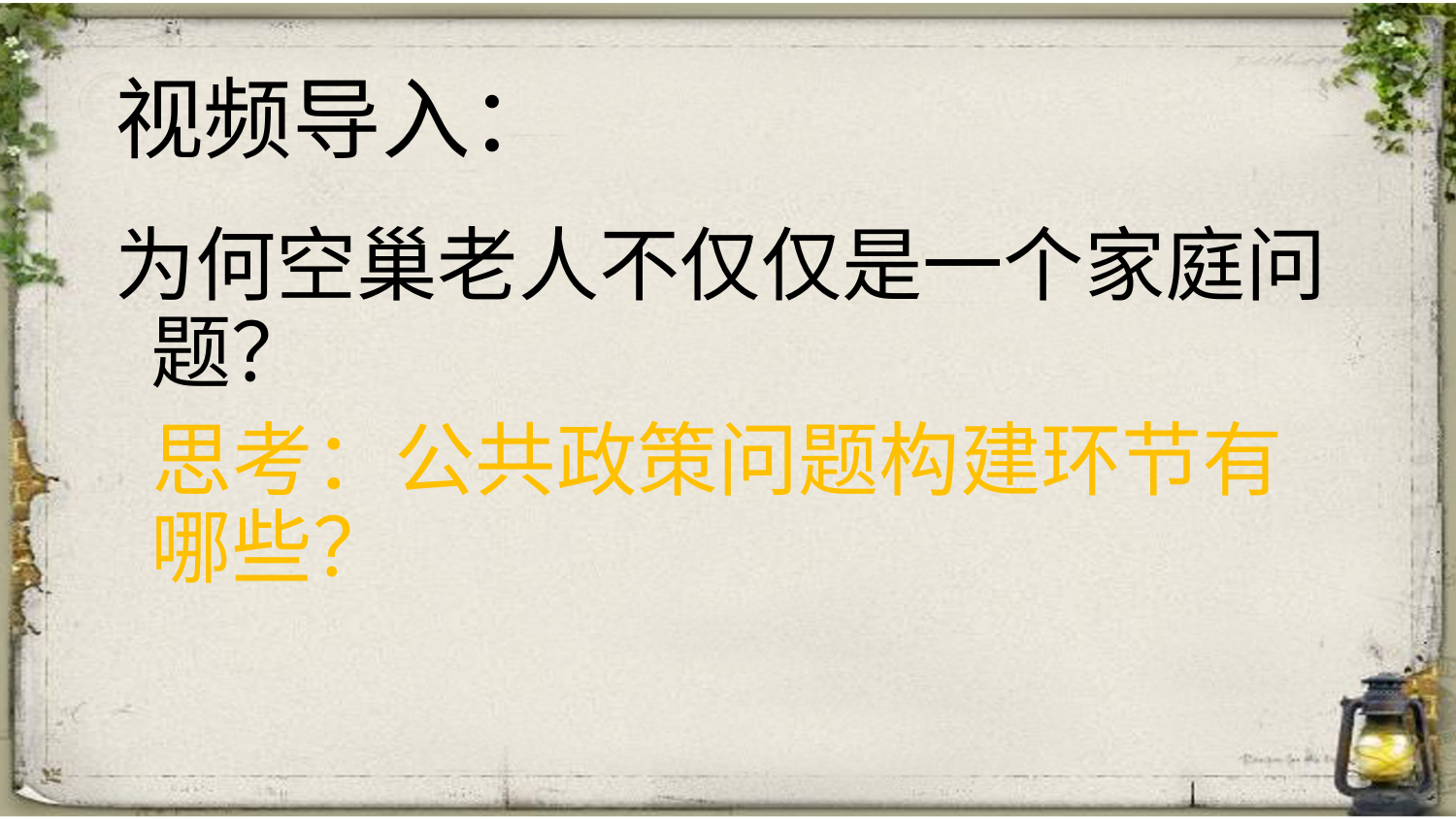

# 视频导入：
为何空巢老人不仅仅是一个家庭问题？
 思考：公共政策问题构建环节有哪些？